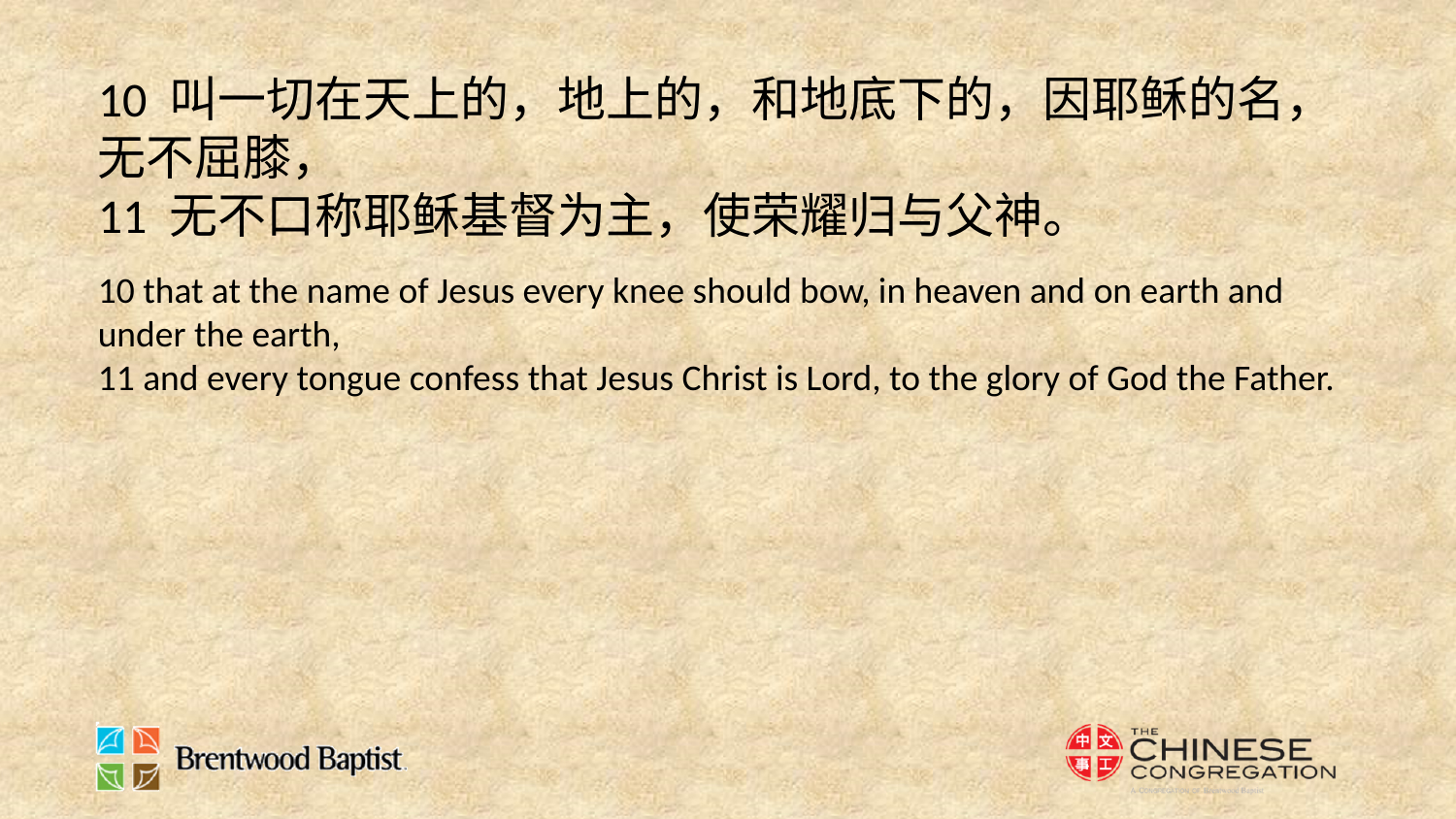

10 叫一切在天上的，地上的，和地底下的，因耶稣的名，无不屈膝，
11 无不口称耶稣基督为主，使荣耀归与父神。

10 that at the name of Jesus every knee should bow, in heaven and on earth and under the earth,
11 and every tongue confess that Jesus Christ is Lord, to the glory of God the Father.